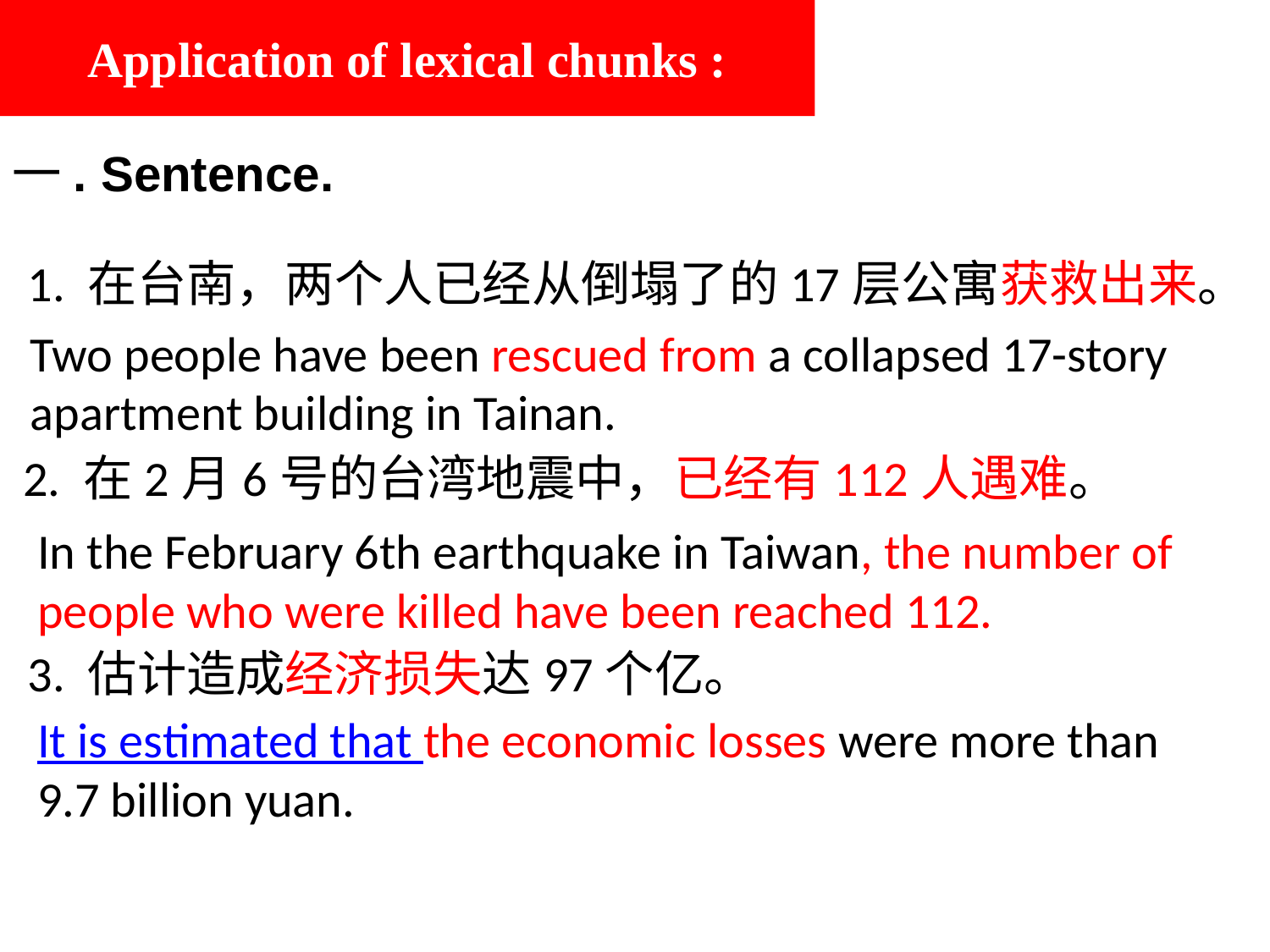

Application of lexical chunks :
一. Sentence.
1. 在台南，两个人已经从倒塌了的17层公寓获救出来。
Two people have been rescued from a collapsed 17-story apartment building in Tainan.
2. 在2月6号的台湾地震中，已经有112人遇难。
In the February 6th earthquake in Taiwan, the number of people who were killed have been reached 112.

3. 估计造成经济损失达97个亿。

It is estimated that the economic losses were more than 9.7 billion yuan.